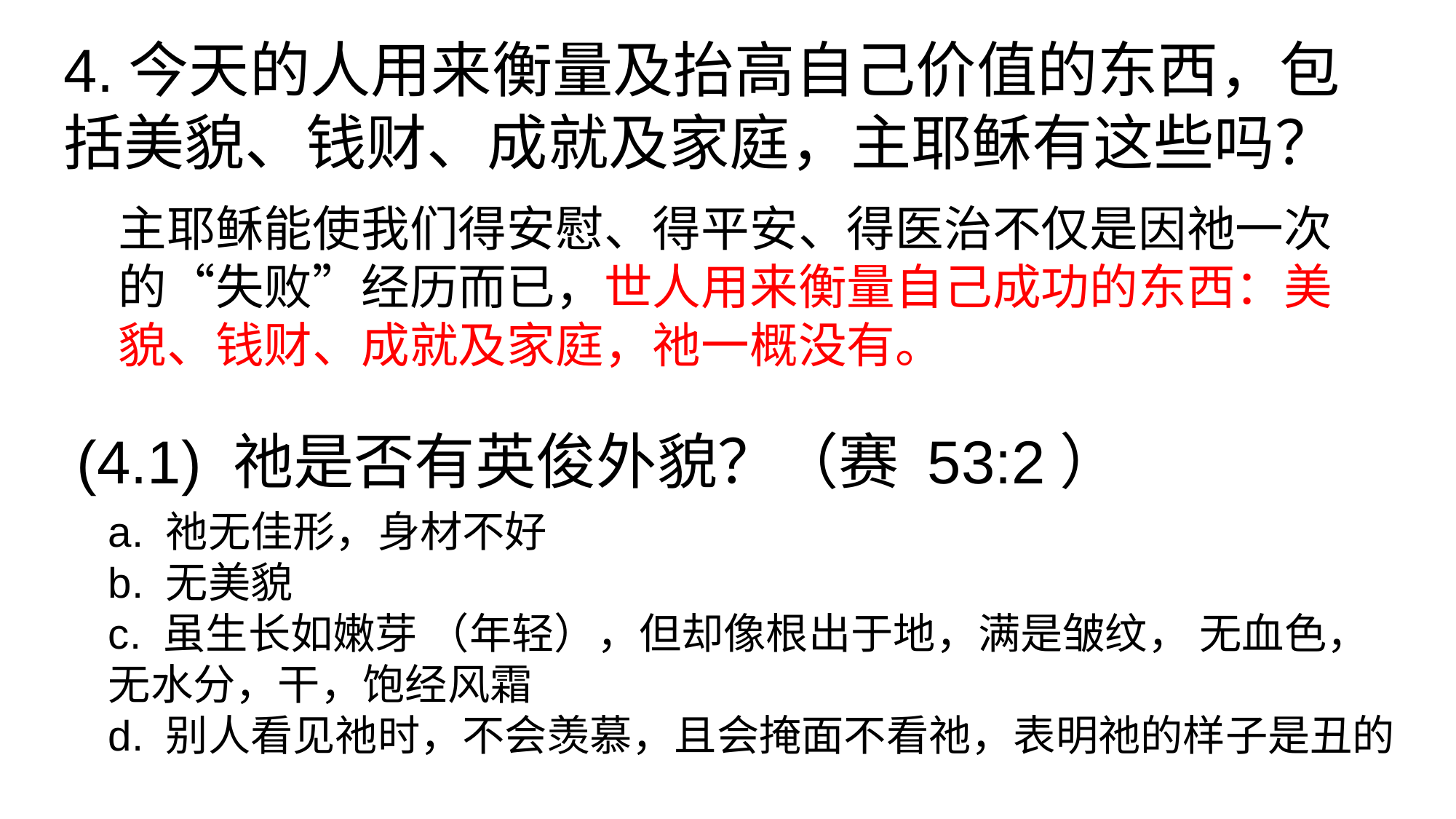

4.今天的人用来衡量及抬高自己价值的东西，包括美貌、钱财、成就及家庭，主耶稣有这些吗？
主耶稣能使我们得安慰、得平安、得医治不仅是因祂一次的“失败”经历而已，世人用来衡量自己成功的东西：美貌、钱财、成就及家庭，祂一概没有。
(4.1) 祂是否有英俊外貌？（赛 53:2）
a. 祂无佳形，身材不好
b. 无美貌
c. 虽生长如嫩芽 （年轻），但却像根出于地，满是皱纹， 无血色，无水分，干，饱经风霜
d. 别人看见祂时，不会羡慕，且会掩面不看祂，表明祂的样子是丑的
此照片，作者: 未知作者，许可证: CC BY